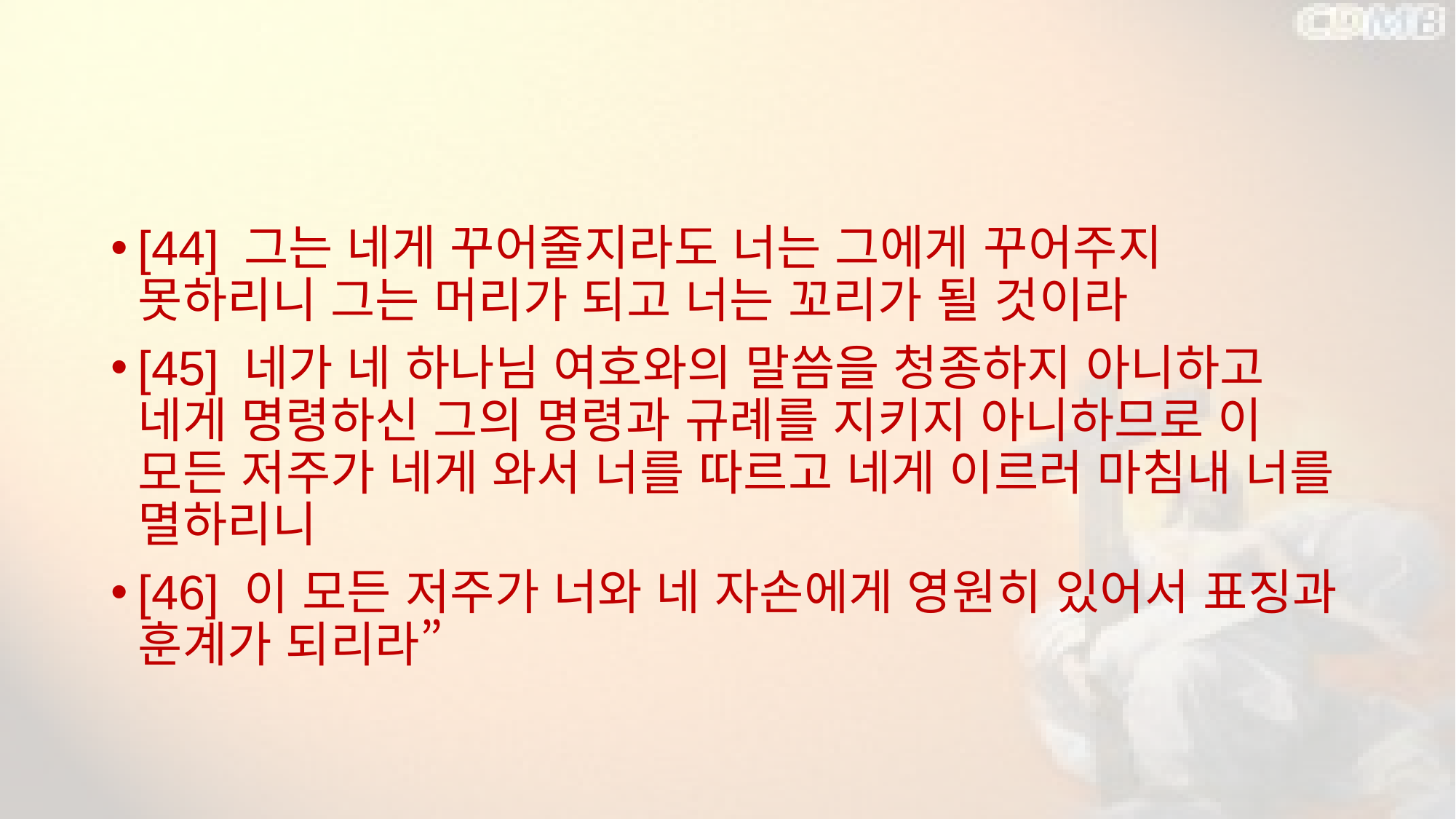

#
[44] 그는 네게 꾸어줄지라도 너는 그에게 꾸어주지 못하리니 그는 머리가 되고 너는 꼬리가 될 것이라
[45] 네가 네 하나님 여호와의 말씀을 청종하지 아니하고 네게 명령하신 그의 명령과 규례를 지키지 아니하므로 이 모든 저주가 네게 와서 너를 따르고 네게 이르러 마침내 너를 멸하리니
[46] 이 모든 저주가 너와 네 자손에게 영원히 있어서 표징과 훈계가 되리라”